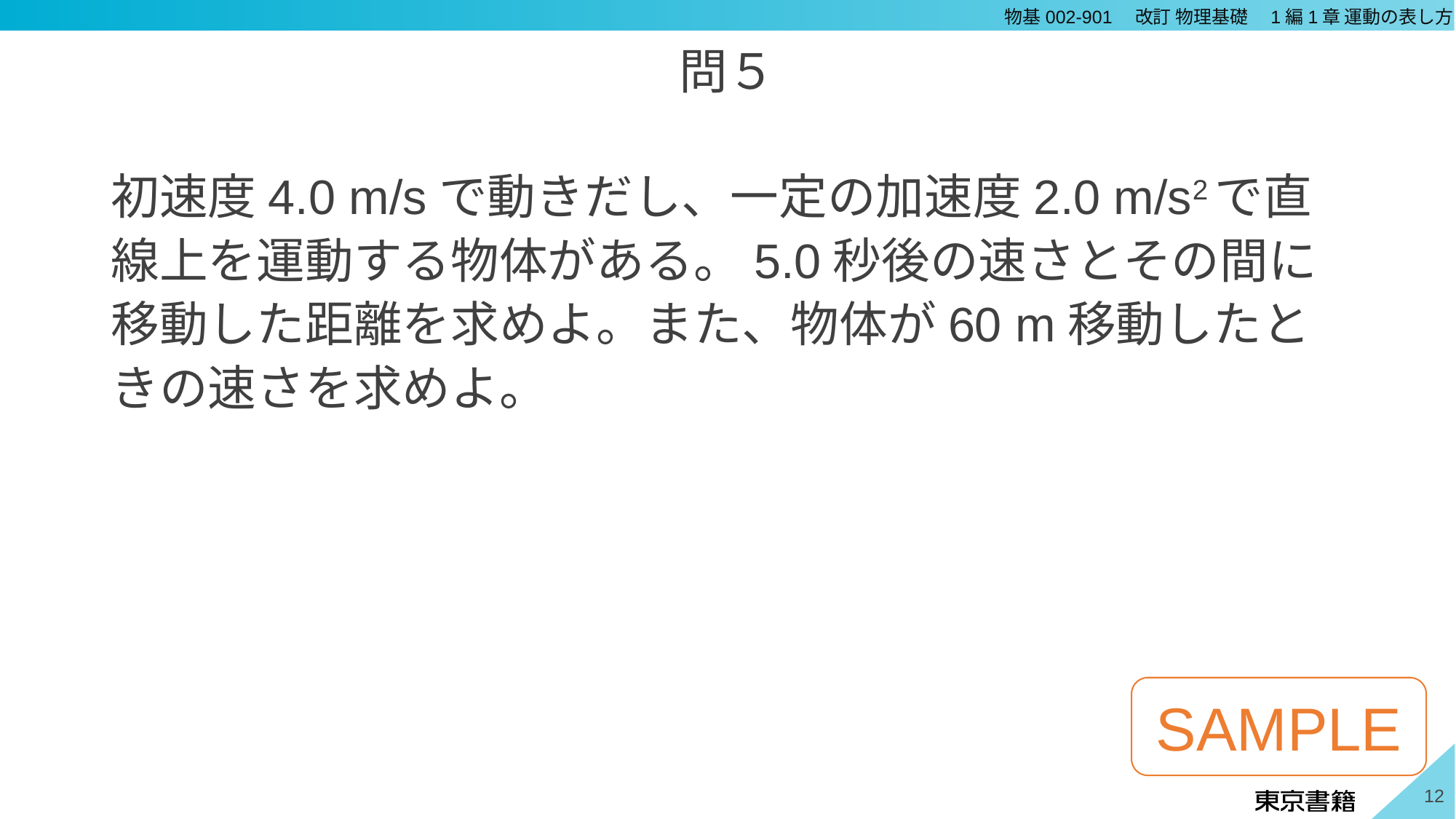

# 問５
初速度4.0 m/sで動きだし、一定の加速度2.0 m/s2で直線上を運動する物体がある。5.0秒後の速さとその間に移動した距離を求めよ。また、物体が60 m移動したときの速さを求めよ。
12